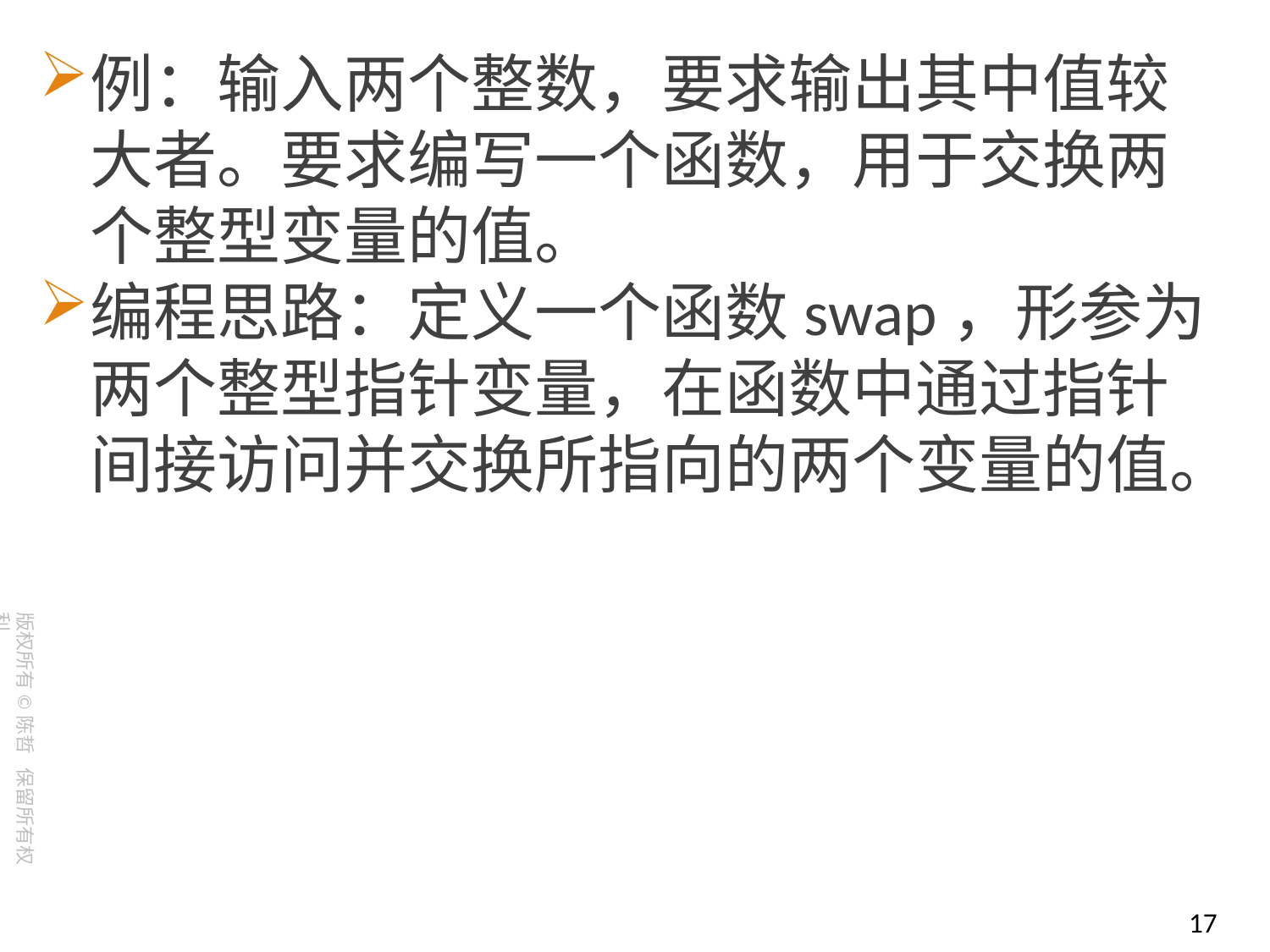

例：输入两个整数，要求输出其中值较大者。要求编写一个函数，用于交换两个整型变量的值。
编程思路：定义一个函数swap，形参为两个整型指针变量，在函数中通过指针间接访问并交换所指向的两个变量的值。
17